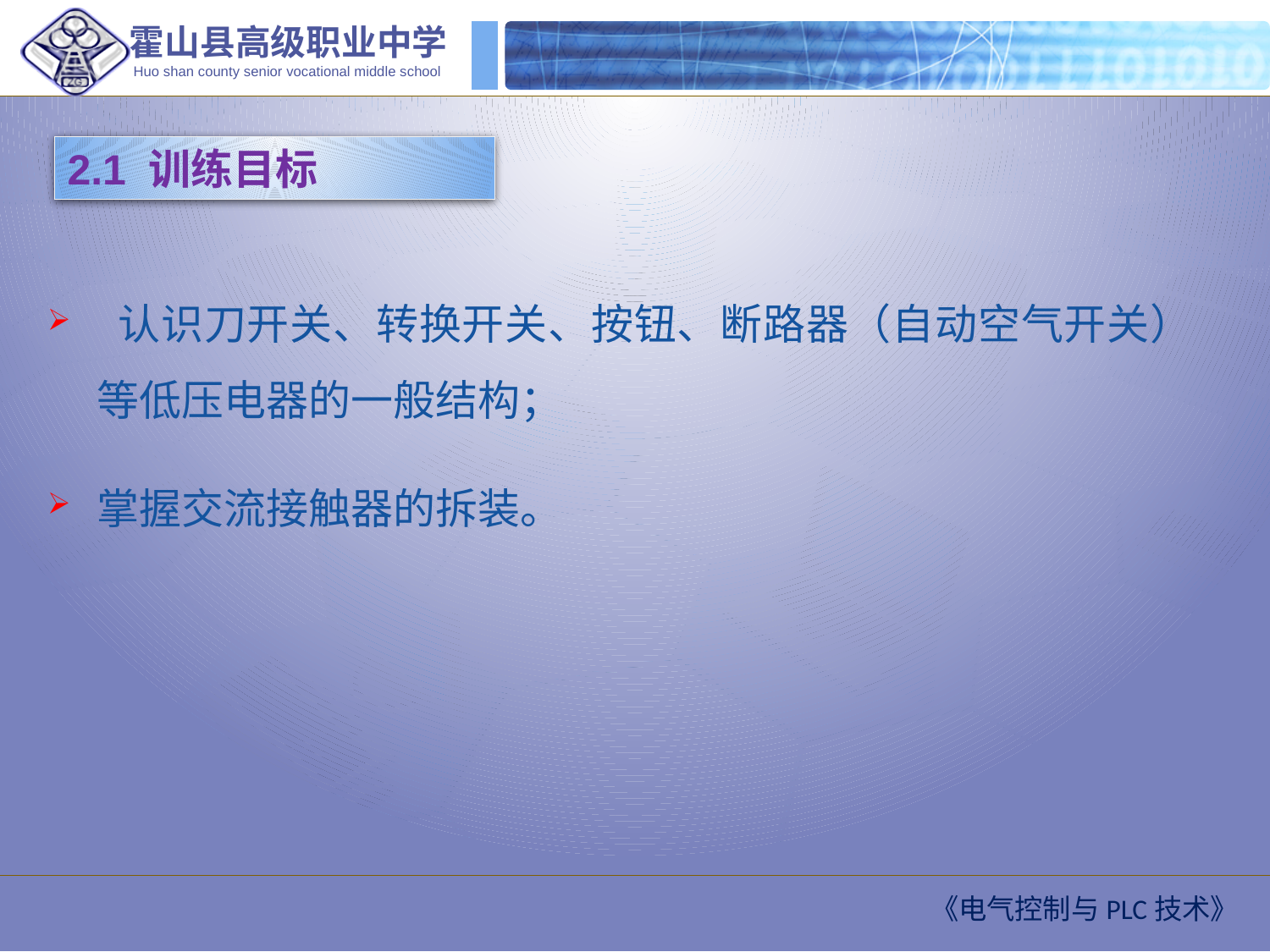

2.1 训练目标
 认识刀开关、转换开关、按钮、断路器（自动空气开关）等低压电器的一般结构；
掌握交流接触器的拆装。